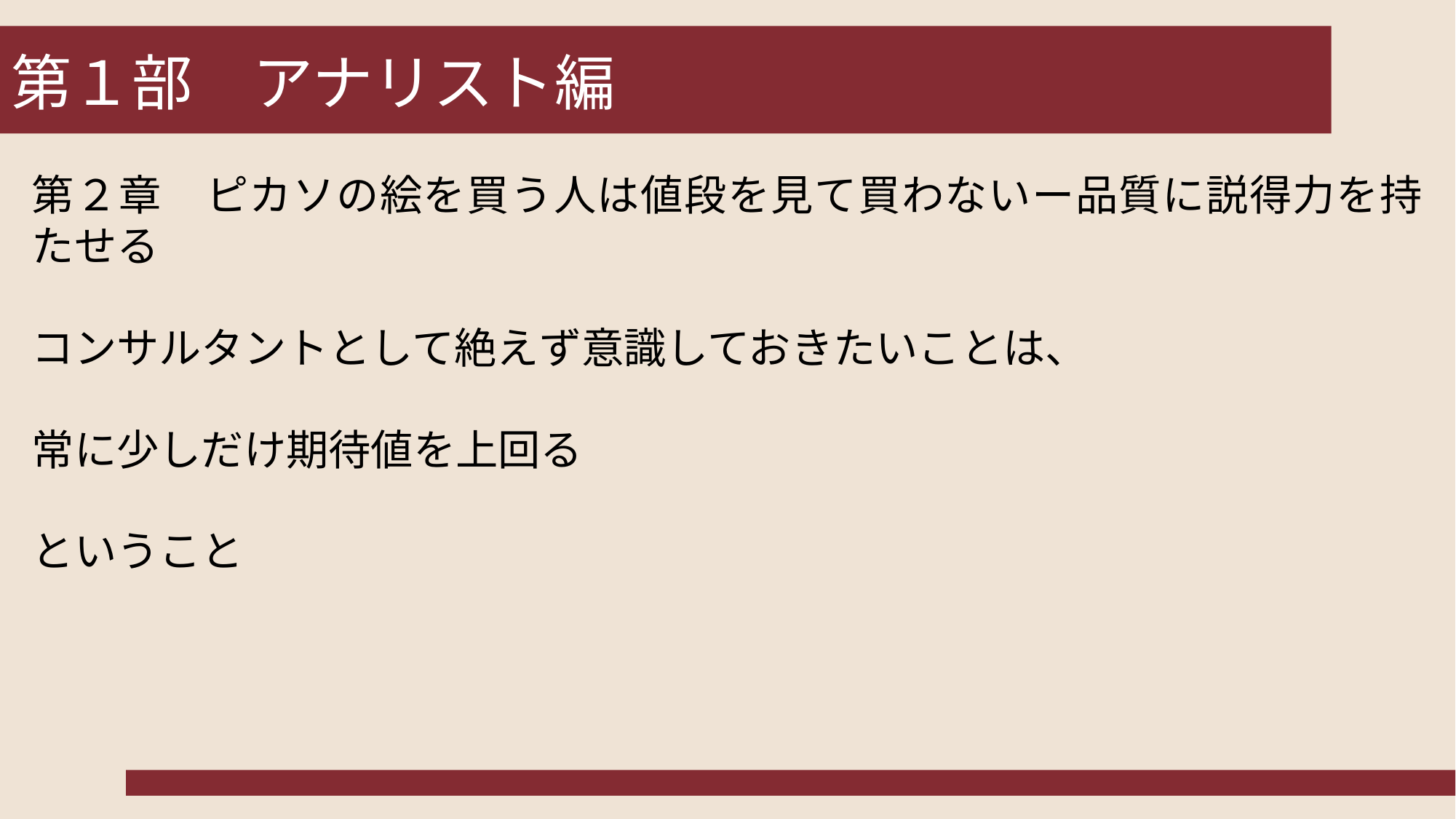

# 第１部　アナリスト編
第２章　ピカソの絵を買う人は値段を見て買わないー品質に説得力を持たせる

コンサルタントとして絶えず意識しておきたいことは、

常に少しだけ期待値を上回る

ということ
6